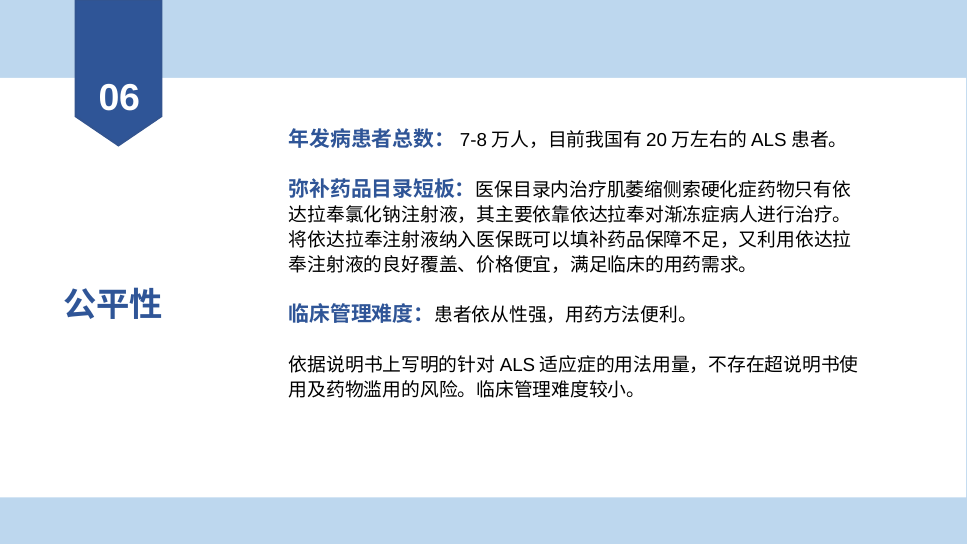

06

年发病患者总数：7-8万人，目前我国有20万左右的ALS患者。
弥补药品目录短板：医保目录内治疗肌萎缩侧索硬化症药物只有依达拉奉氯化钠注射液，其主要依靠依达拉奉对渐冻症病人进行治疗。将依达拉奉注射液纳入医保既可以填补药品保障不足，又利用依达拉奉注射液的良好覆盖、价格便宜，满足临床的用药需求。
临床管理难度：患者依从性强，用药方法便利。
依据说明书上写明的针对ALS适应症的用法用量，不存在超说明书使用及药物滥用的风险。临床管理难度较小。

公平性